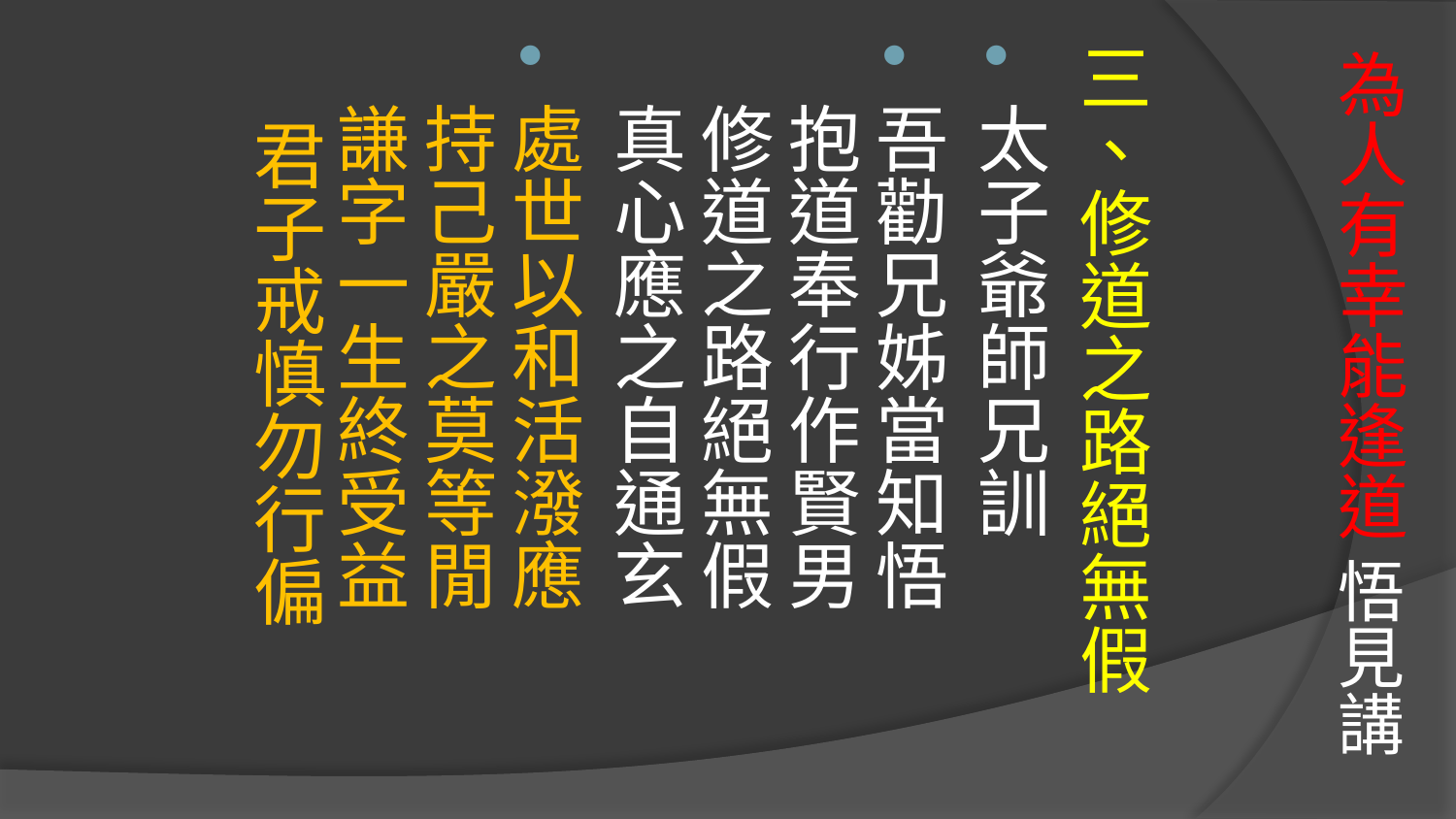

# 為人有幸能逢道 悟見講
三、修道之路絕無假
太子爺師兄訓
吾勸兄姊當知悟         抱道奉行作賢男
修道之路絕無假          真心應之自通玄
處世以和活潑應           持己嚴之莫等閒
謙字一生終受益            君子戒慎勿行偏